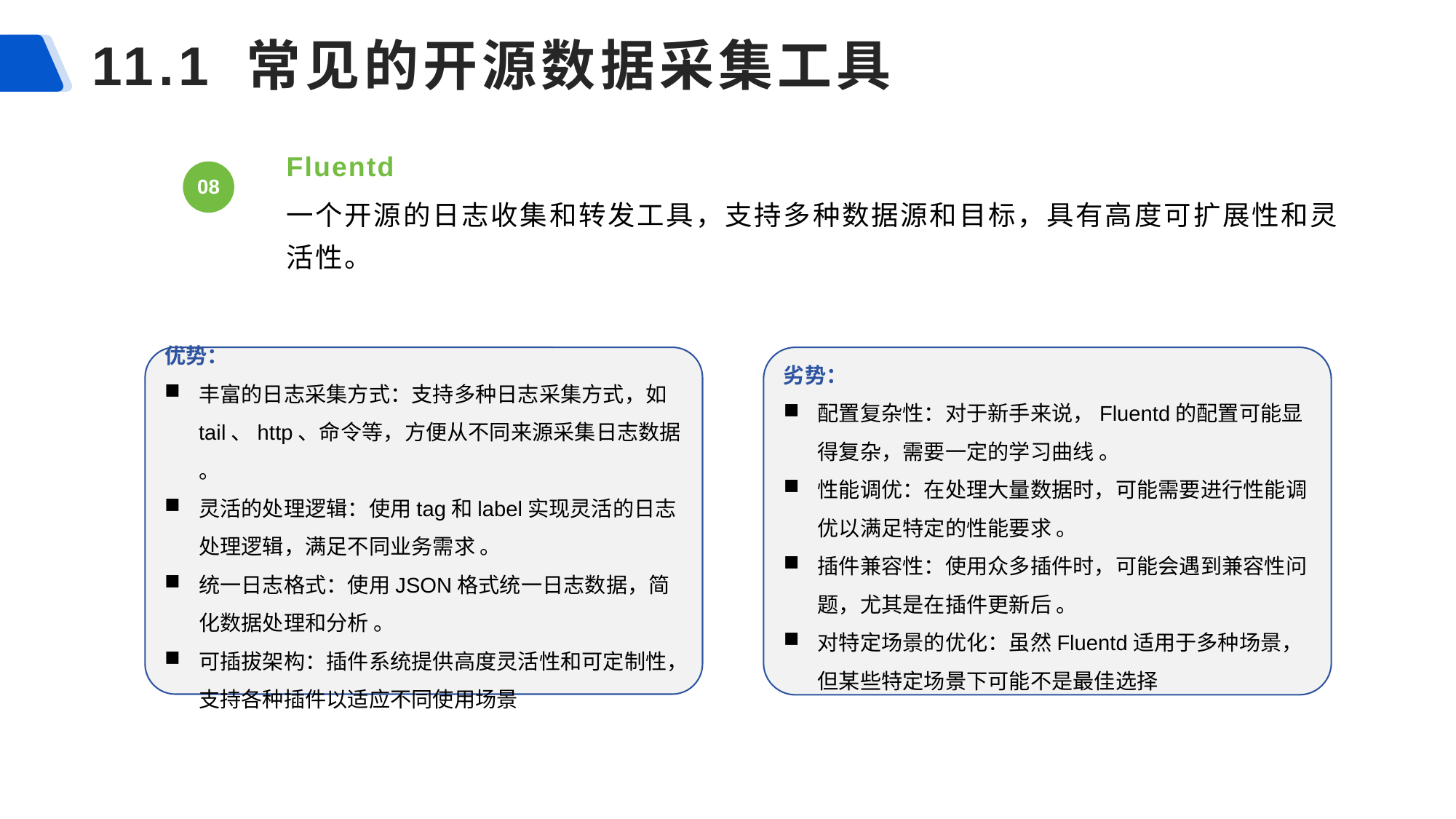

# 11.1 常见的开源数据采集工具
Fluentd

08
一个开源的日志收集和转发工具，支持多种数据源和目标，具有高度可扩展性和灵活性。
优势：
丰富的日志采集方式：支持多种日志采集方式，如tail、http、命令等，方便从不同来源采集日志数据 。
灵活的处理逻辑：使用tag和label实现灵活的日志处理逻辑，满足不同业务需求 。
统一日志格式：使用JSON格式统一日志数据，简化数据处理和分析 。
可插拔架构：插件系统提供高度灵活性和可定制性，支持各种插件以适应不同使用场景
劣势：
配置复杂性：对于新手来说，Fluentd的配置可能显得复杂，需要一定的学习曲线 。
性能调优：在处理大量数据时，可能需要进行性能调优以满足特定的性能要求 。
插件兼容性：使用众多插件时，可能会遇到兼容性问题，尤其是在插件更新后 。
对特定场景的优化：虽然Fluentd适用于多种场景，但某些特定场景下可能不是最佳选择